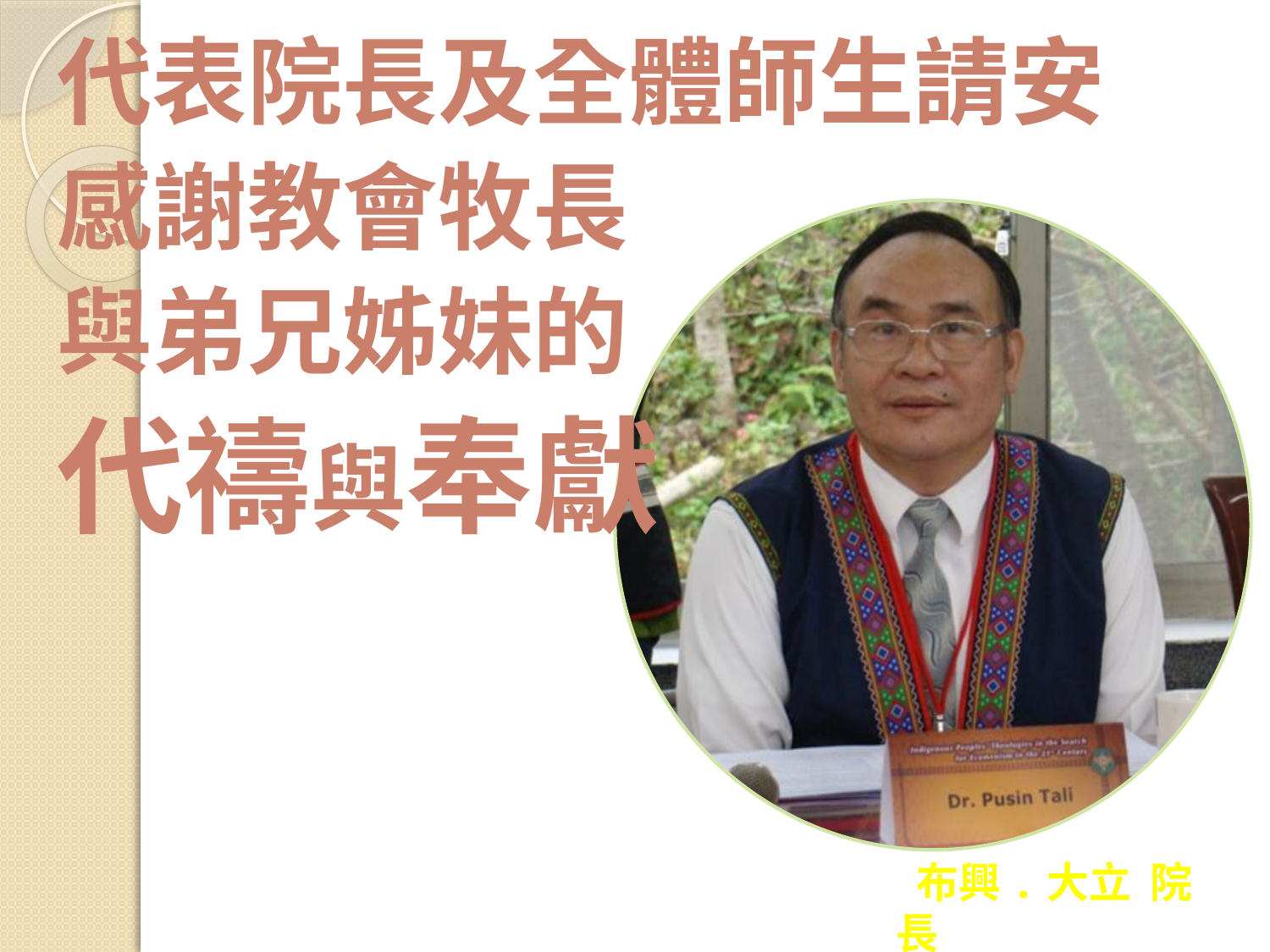

代表院長及全體師生請安
感謝教會牧長
與弟兄姊妹的
代禱與奉獻

 布興.大立  院長